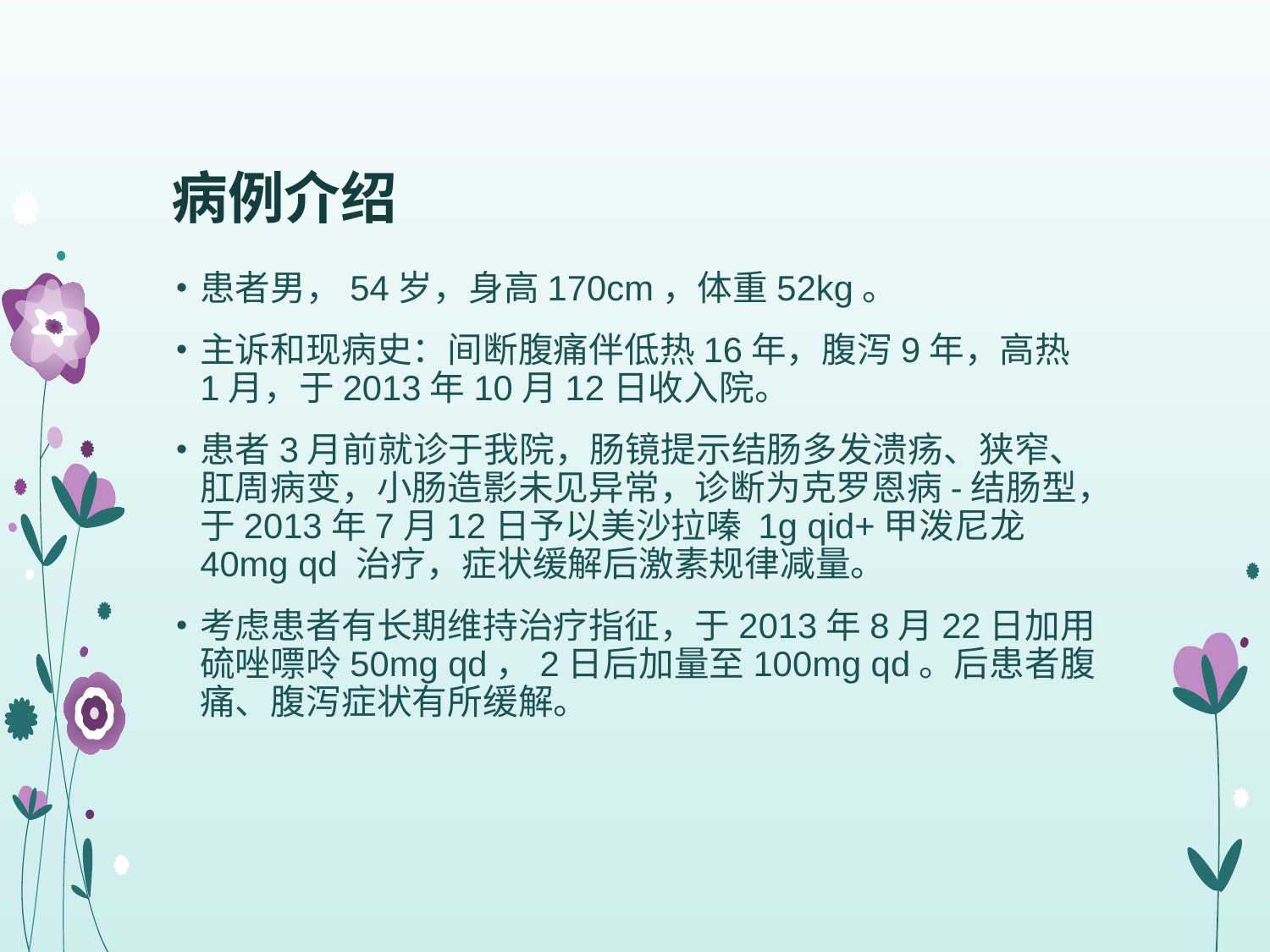

# 病例介绍
患者男，54岁，身高170cm，体重52kg。
主诉和现病史：间断腹痛伴低热16年，腹泻9年，高热1月，于2013年10月12日收入院。
患者3月前就诊于我院，肠镜提示结肠多发溃疡、狭窄、肛周病变，小肠造影未见异常，诊断为克罗恩病-结肠型，于2013年7月12日予以美沙拉嗪 1g qid+甲泼尼龙 40mg qd 治疗，症状缓解后激素规律减量。
考虑患者有长期维持治疗指征，于2013年8月22日加用硫唑嘌呤50mg qd，2日后加量至100mg qd。后患者腹痛、腹泻症状有所缓解。